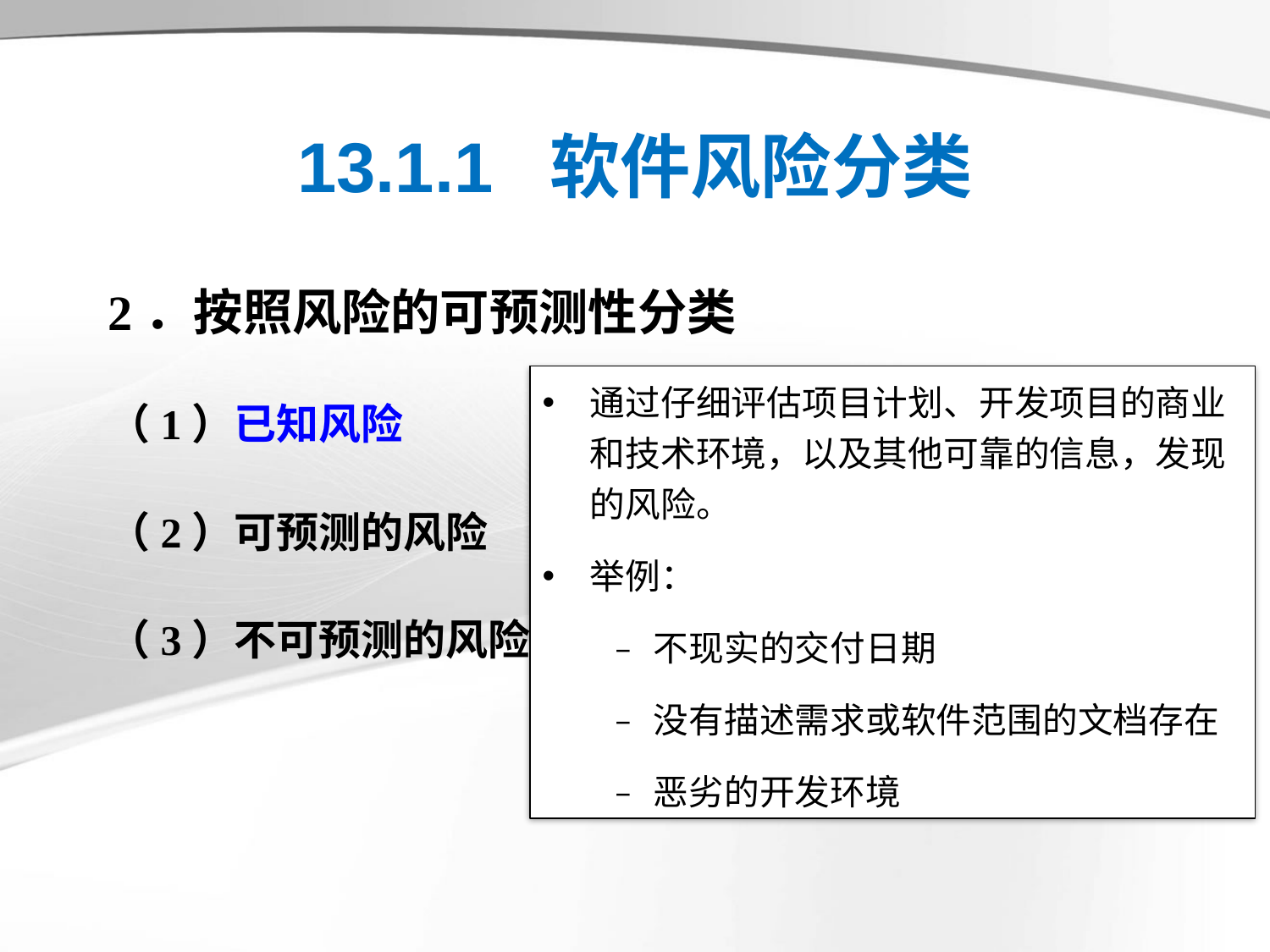

# 13.1.1  软件风险分类
2．按照风险的可预测性分类
（1）已知风险
（2）可预测的风险
（3）不可预测的风险

通过仔细评估项目计划、开发项目的商业和技术环境，以及其他可靠的信息，发现的风险。
举例：
不现实的交付日期
没有描述需求或软件范围的文档存在
恶劣的开发环境